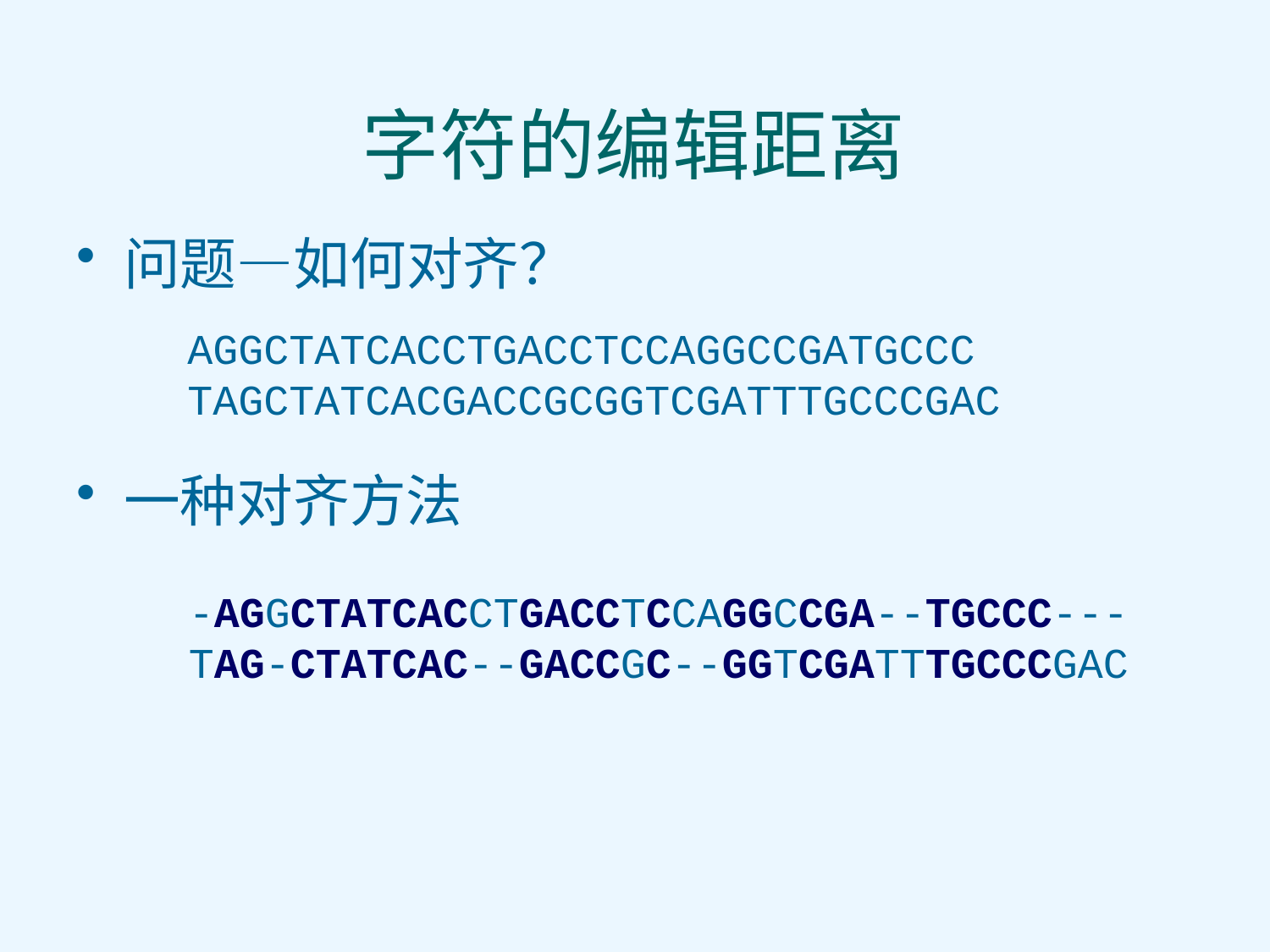

# 字符的编辑距离
问题—如何对齐？

一种对齐方法

AGGCTATCACCTGACCTCCAGGCCGATGCCC
TAGCTATCACGACCGCGGTCGATTTGCCCGAC
-AGGCTATCACCTGACCTCCAGGCCGA--TGCCC---
TAG-CTATCAC--GACCGC--GGTCGATTTGCCCGAC